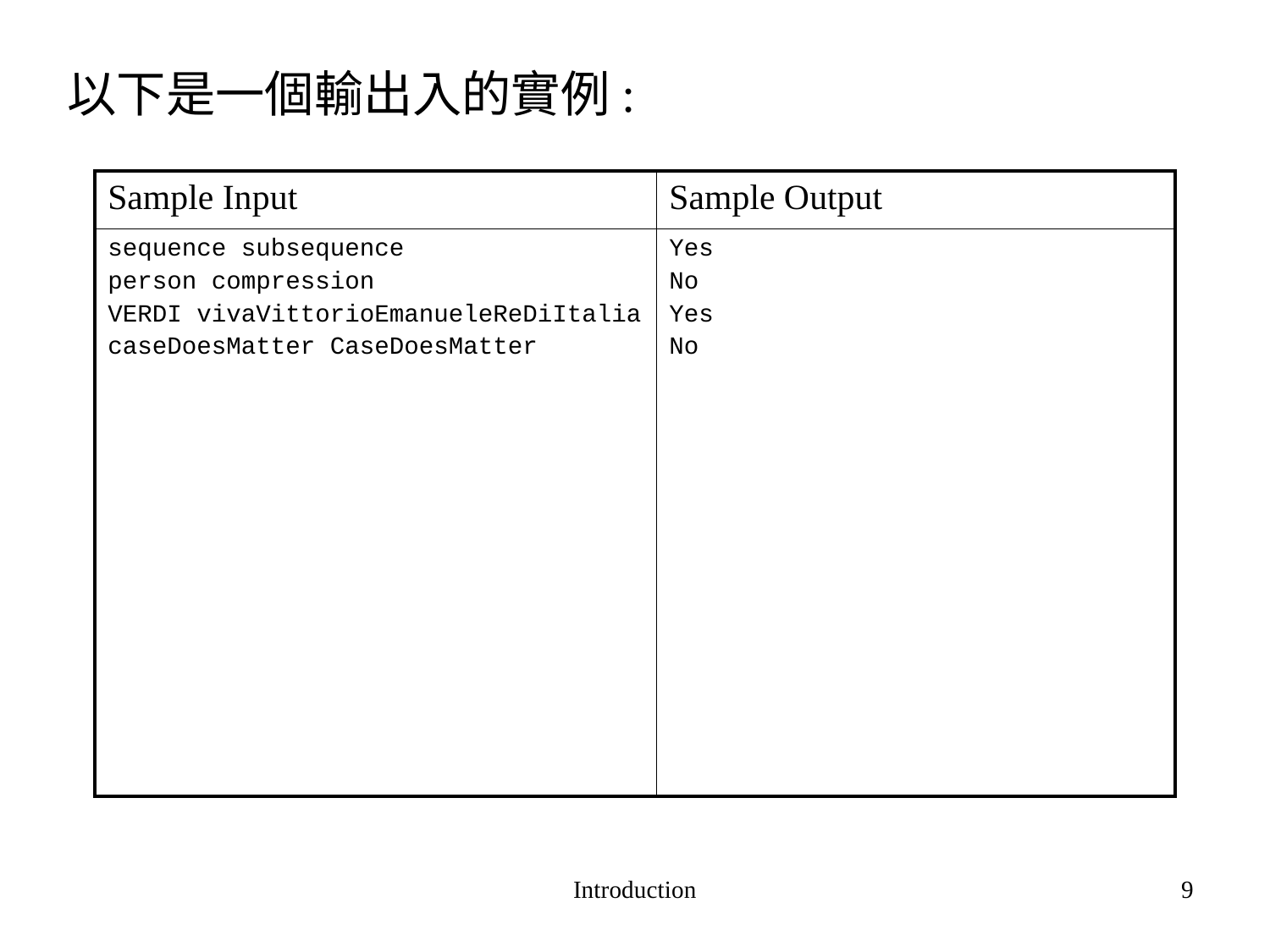

以下是一個輸出入的實例:
| Sample Input | Sample Output |
| --- | --- |
| sequence subsequence person compression VERDI vivaVittorioEmanueleReDiItalia caseDoesMatter CaseDoesMatter | Yes No Yes No |
Introduction
9